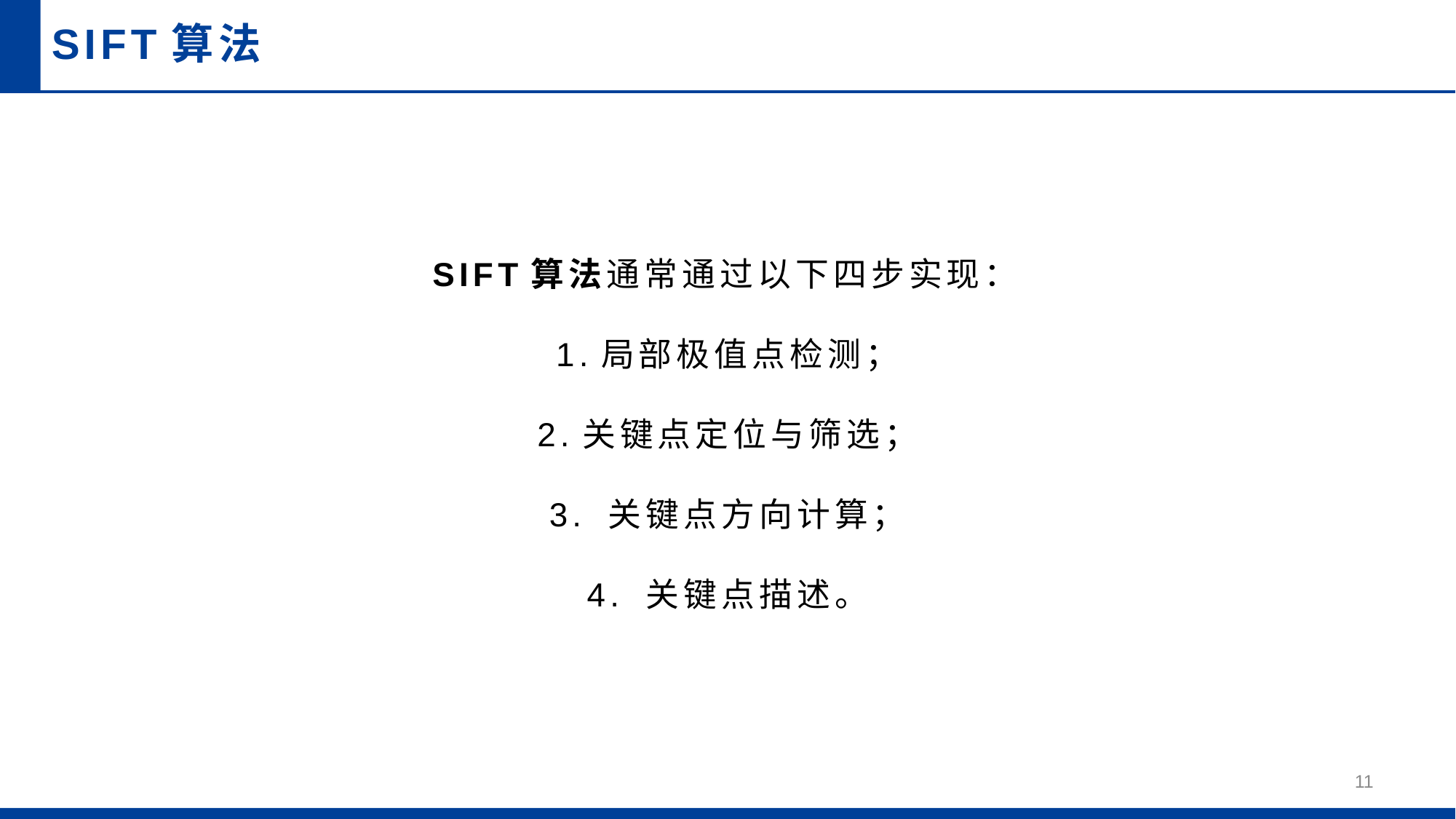

# SIFT算法
SIFT算法通常通过以下四步实现：
1.局部极值点检测；
2.关键点定位与筛选；
3. 关键点方向计算；
4. 关键点描述。
11